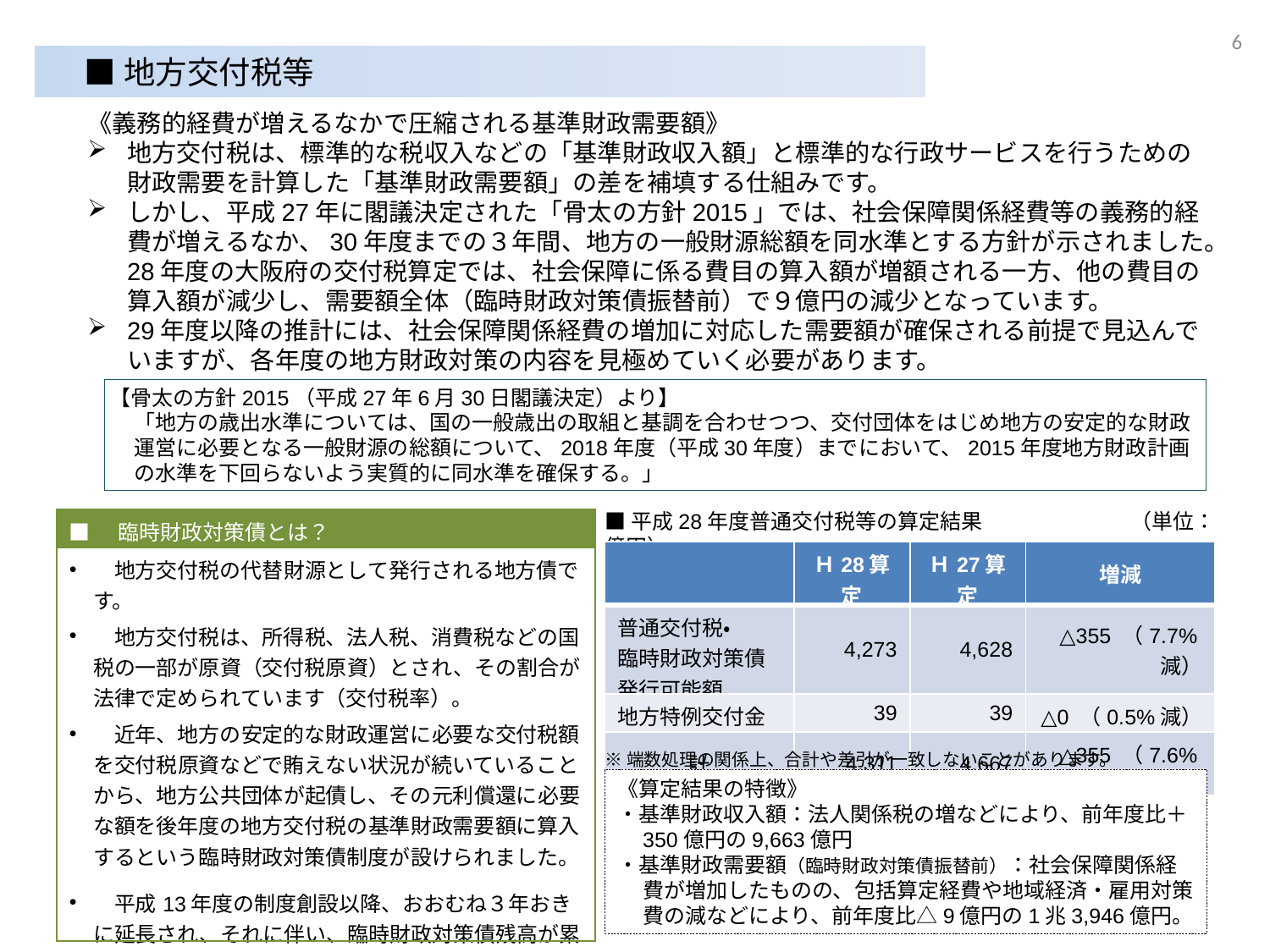

6
■地方交付税等
《義務的経費が増えるなかで圧縮される基準財政需要額》
地方交付税は、標準的な税収入などの「基準財政収入額」と標準的な行政サービスを行うための財政需要を計算した「基準財政需要額」の差を補填する仕組みです。
しかし、平成27年に閣議決定された「骨太の方針2015」では、社会保障関係経費等の義務的経費が増えるなか、30年度までの３年間、地方の一般財源総額を同水準とする方針が示されました。28年度の大阪府の交付税算定では、社会保障に係る費目の算入額が増額される一方、他の費目の算入額が減少し、需要額全体（臨時財政対策債振替前）で９億円の減少となっています。
29年度以降の推計には、社会保障関係経費の増加に対応した需要額が確保される前提で見込んでいますが、各年度の地方財政対策の内容を見極めていく必要があります。
【骨太の方針2015（平成27年6月30日閣議決定）より】
「地方の歳出水準については、国の一般歳出の取組と基調を合わせつつ、交付団体をはじめ地方の安定的な財政運営に必要となる一般財源の総額について、2018年度（平成30年度）までにおいて、2015年度地方財政計画の水準を下回らないよう実質的に同水準を確保する。」
■平成28年度普通交付税等の算定結果　　　　　　　（単位：億円）
| ■　臨時財政対策債とは？ |
| --- |
| 地方交付税の代替財源として発行される地方債です。 　地方交付税は、所得税、法人税、消費税などの国税の一部が原資（交付税原資）とされ、その割合が法律で定められています（交付税率）。 　近年、地方の安定的な財政運営に必要な交付税額を交付税原資などで賄えない状況が続いていることから、地方公共団体が起債し、その元利償還に必要な額を後年度の地方交付税の基準財政需要額に算入するという臨時財政対策債制度が設けられました。 　平成13年度の制度創設以降、おおむね３年おきに延長され、それに伴い、臨時財政対策債残高が累増しており、地方財政の借入金残高に占める割合も拡大しています。 |
|  | Ｈ28算定 | Ｈ27算定 | 増減 |
| --- | --- | --- | --- |
| 普通交付税・ 臨時財政対策債発行可能額 | 4,273 | 4,628 | △355 （7.7%減） |
| 地方特例交付金 | 39 | 39 | △0 （0.5%減） |
| 計 | 4,311 | 4,667 | △355 （7.6%減） |
※端数処理の関係上、合計や差引が一致しないことがあります。
《算定結果の特徴》
・基準財政収入額：法人関係税の増などにより、前年度比＋350億円の9,663億円
・基準財政需要額（臨時財政対策債振替前）：社会保障関係経費が増加したものの、包括算定経費や地域経済・雇用対策費の減などにより、前年度比△9億円の1兆3,946億円。